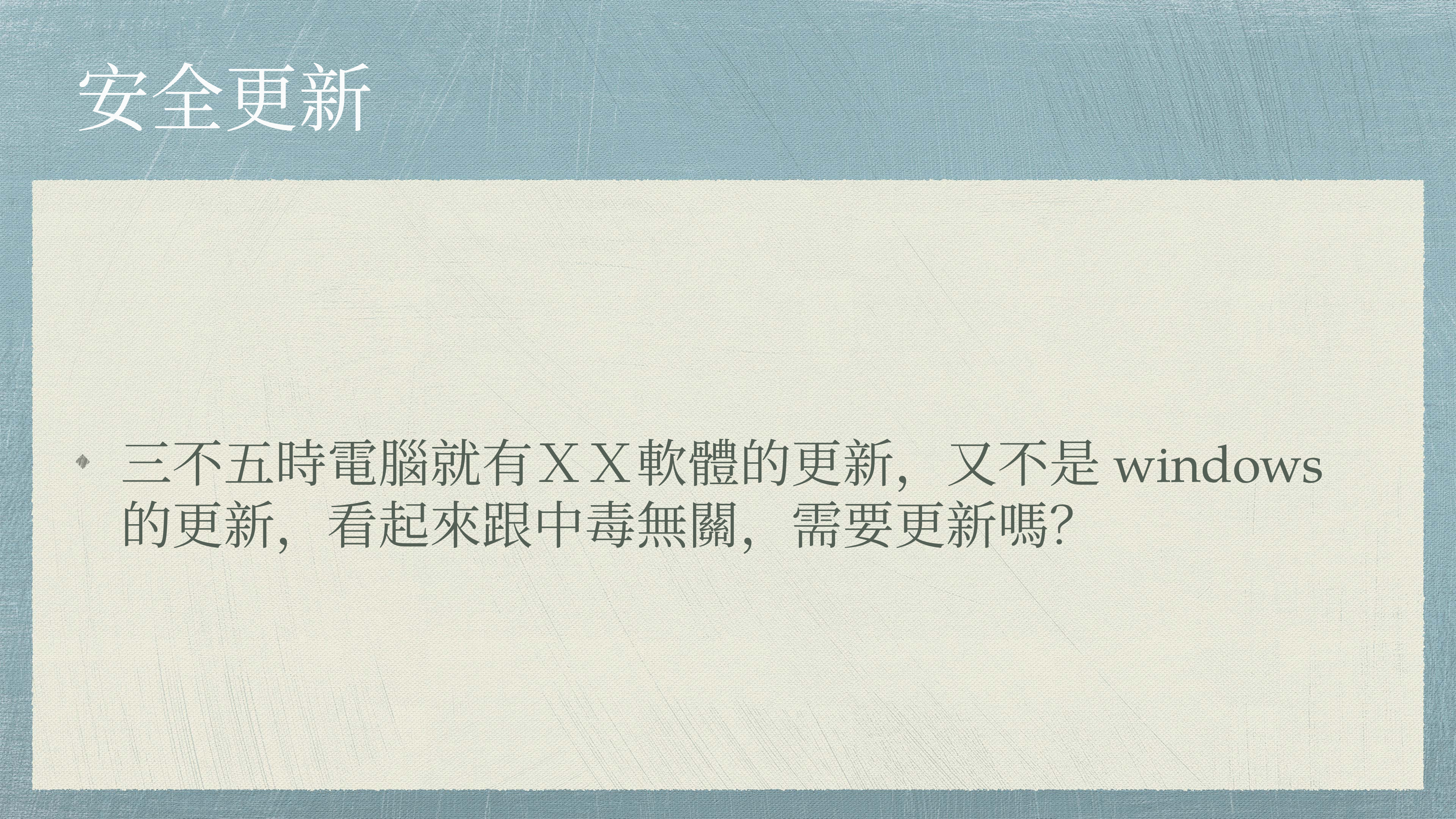

# 安全更新
三不五時電腦就有ＸＸ軟體的更新，又不是windows的更新，看起來跟中毒無關，需要更新嗎？